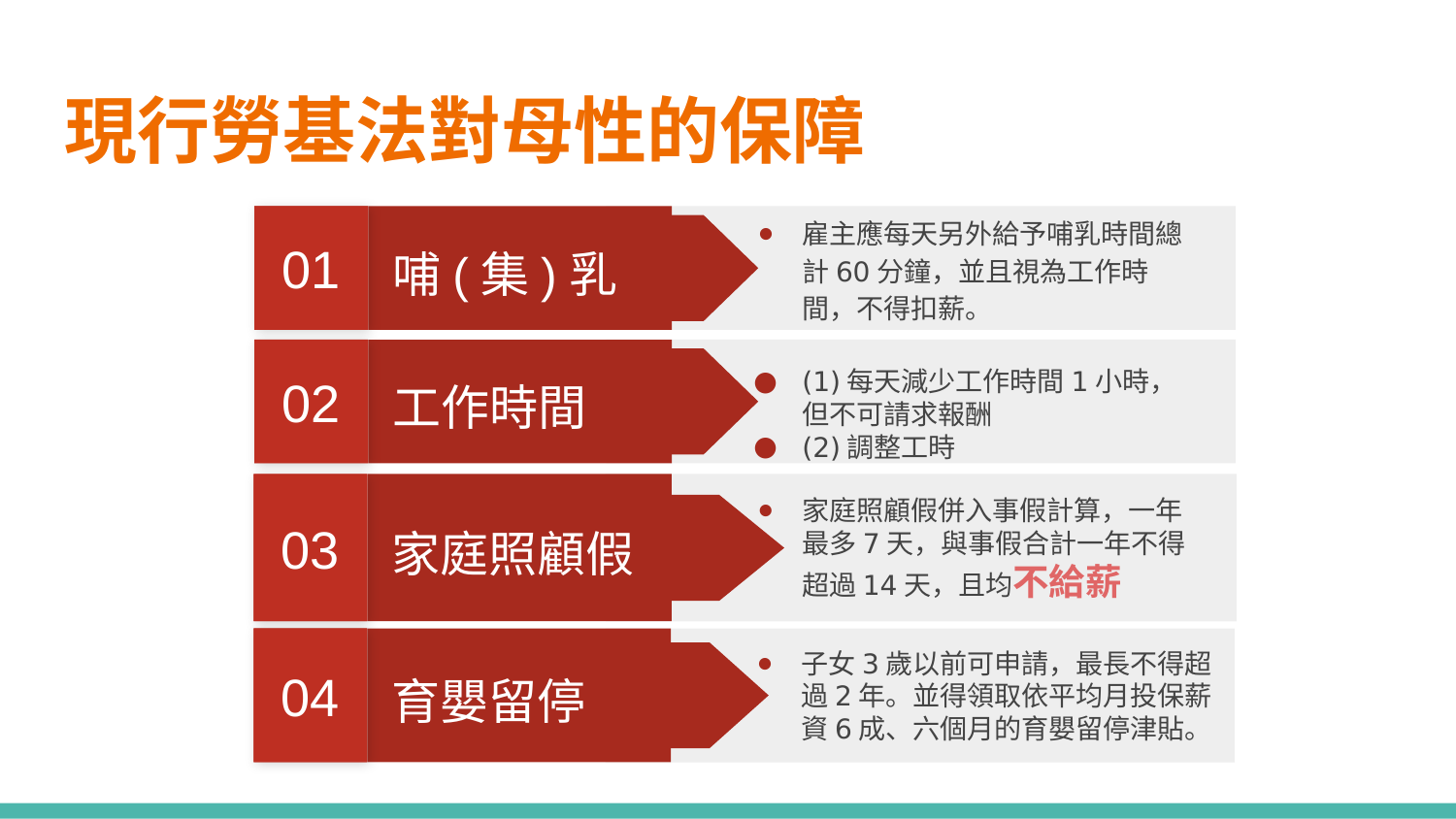

# 現行勞基法對母性的保障

01

雇主應每天另外給予哺乳時間總計60分鐘，並且視為工作時間，不得扣薪。
哺(集)乳

02

(1)每天減少工作時間1小時，但不可請求報酬
(2)調整工時
工作時間

03

家庭照顧假併入事假計算，一年最多7天，與事假合計一年不得超過14天，且均不給薪
家庭照顧假

04

子女3歲以前可申請，最長不得超過2年。並得領取依平均月投保薪資6成、六個月的育嬰留停津貼。
育嬰留停